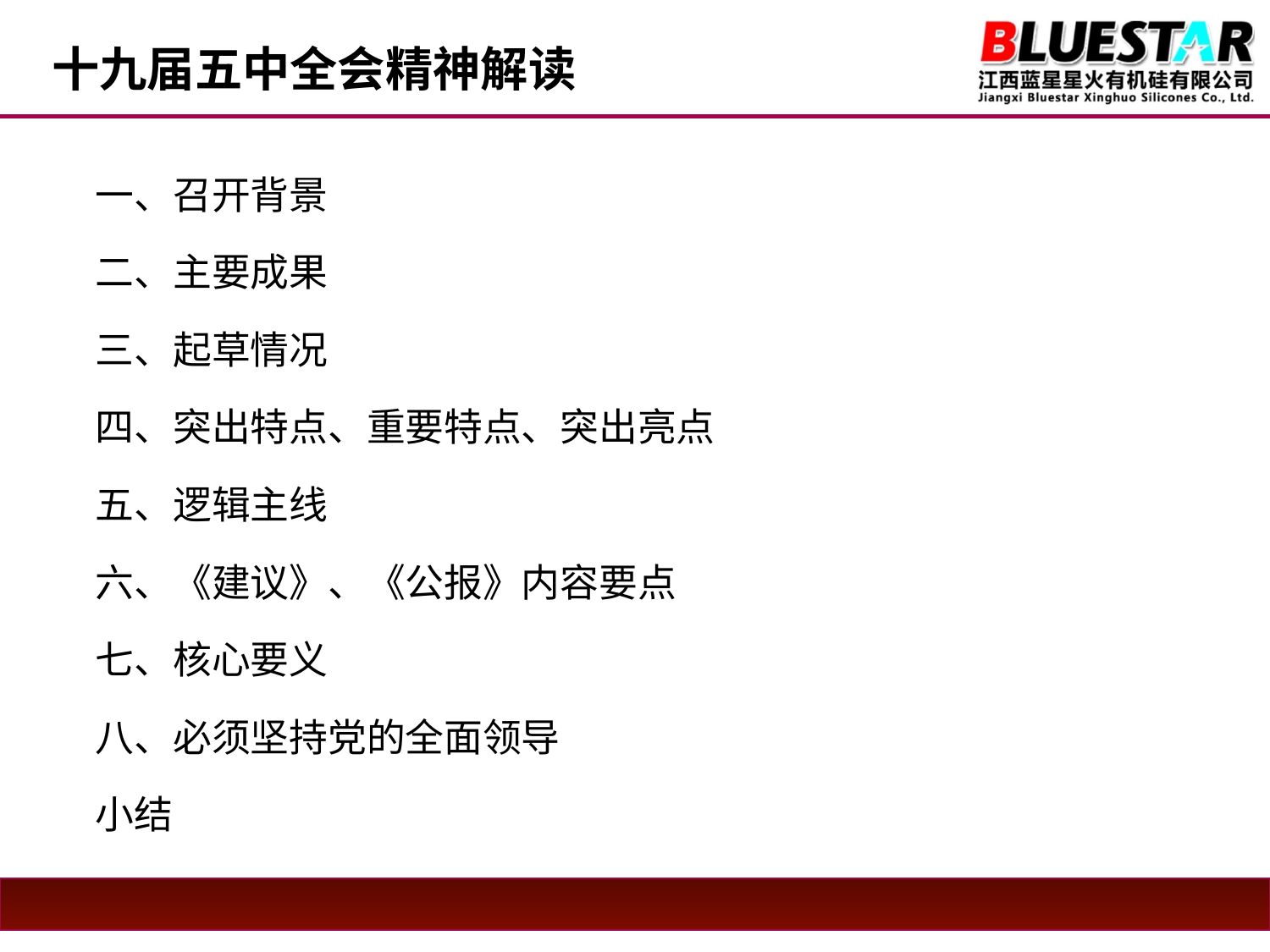

# 十九届五中全会精神解读
一、召开背景
二、主要成果
三、起草情况
四、突出特点、重要特点、突出亮点
五、逻辑主线
六、《建议》、《公报》内容要点
七、核心要义
八、必须坚持党的全面领导
小结